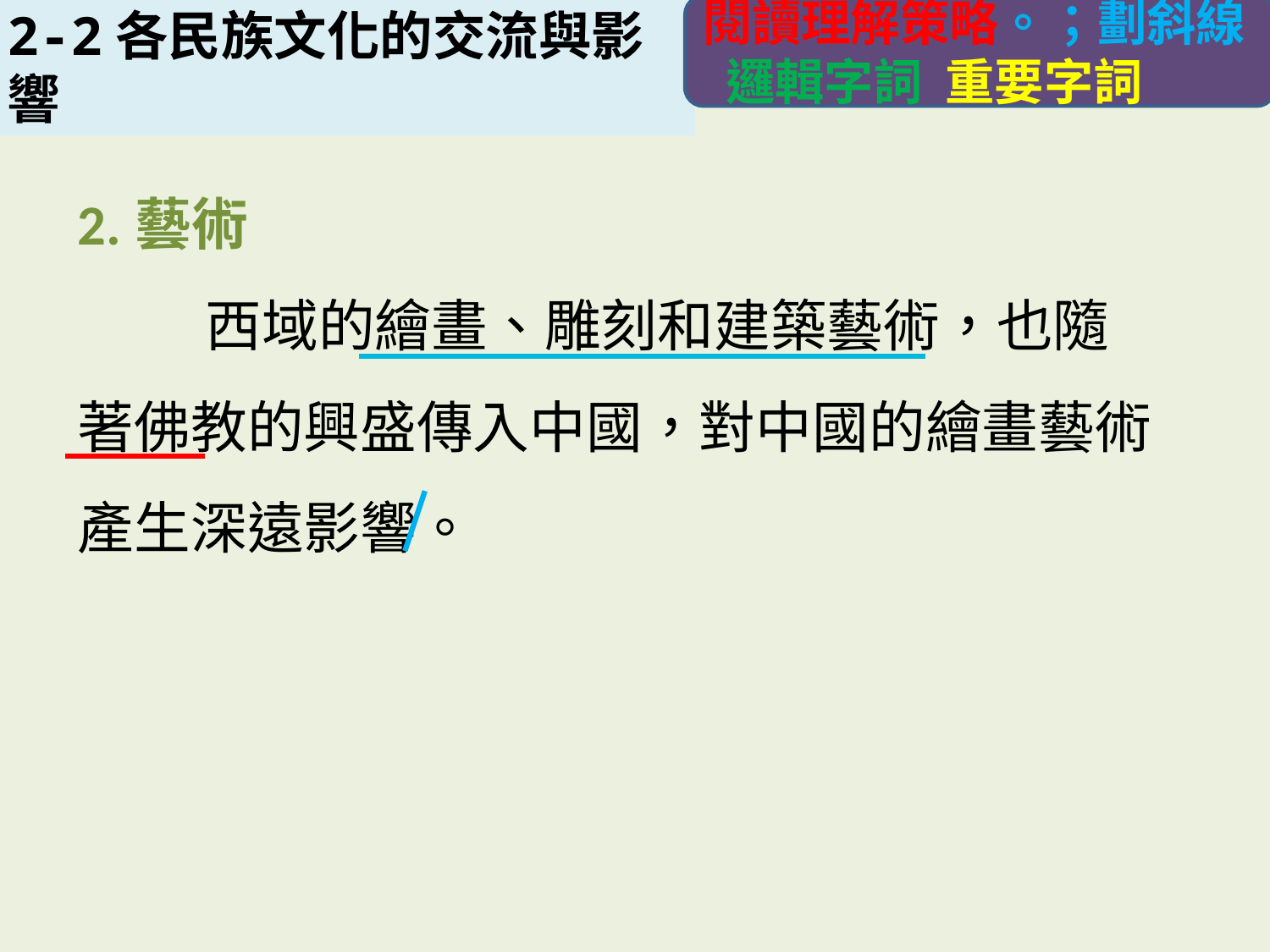

2-2各民族文化的交流與影響
閱讀理解策略。；劃斜線
 邏輯字詞  重要字詞
2.藝術
         西域的繪畫、雕刻和建築藝術，也隨著佛教的興盛傳入中國，對中國的繪畫藝術產生深遠影響。